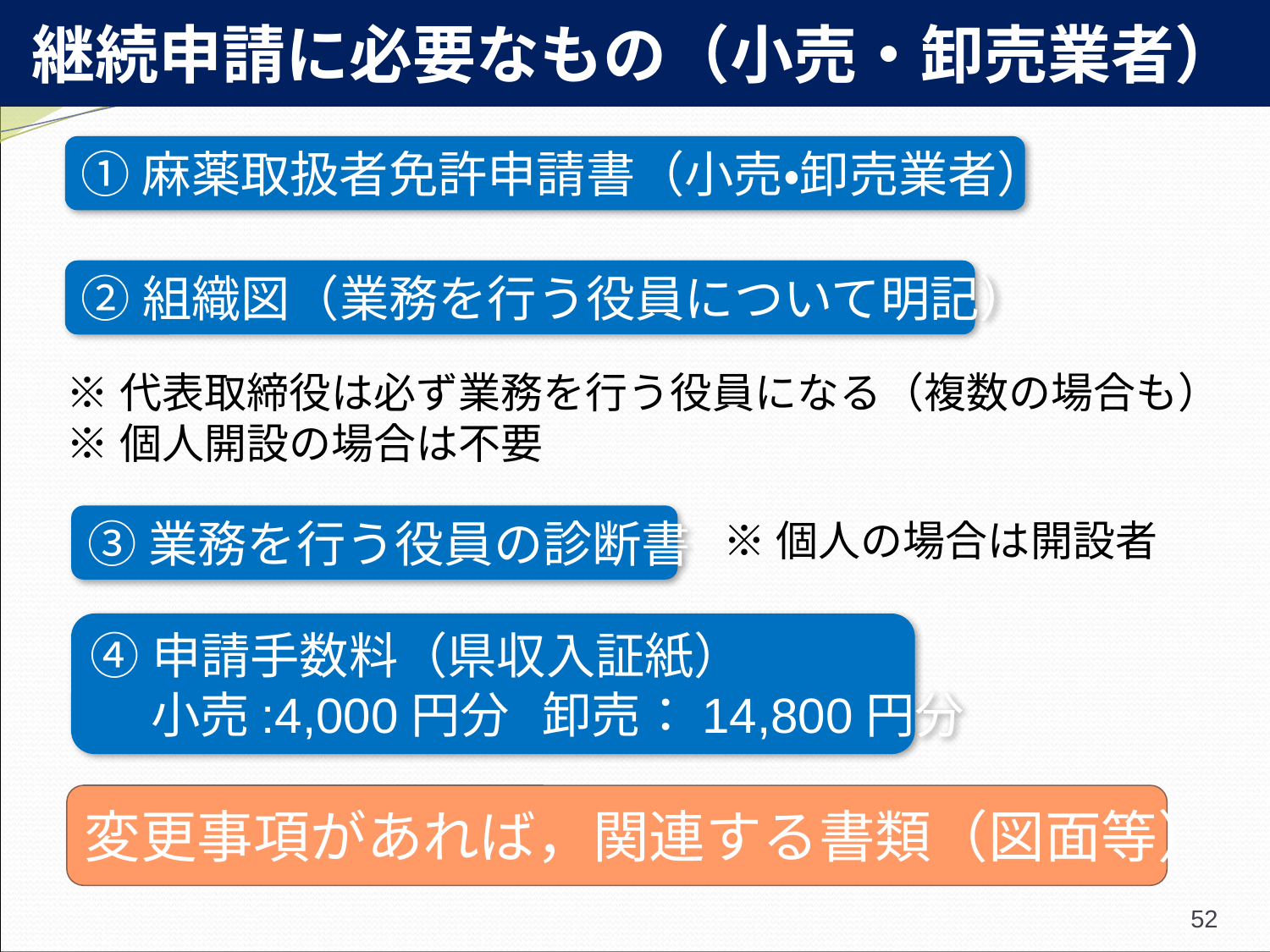

継続申請に必要なもの（小売・卸売業者）
①麻薬取扱者免許申請書（小売・卸売業者）
②組織図（業務を行う役員について明記）
※代表取締役は必ず業務を行う役員になる（複数の場合も）
※個人開設の場合は不要
③業務を行う役員の診断書
※個人の場合は開設者
④申請手数料（県収入証紙）
　 小売:4,000円分   卸売：14,800円分
変更事項があれば，関連する書類（図面等）
52